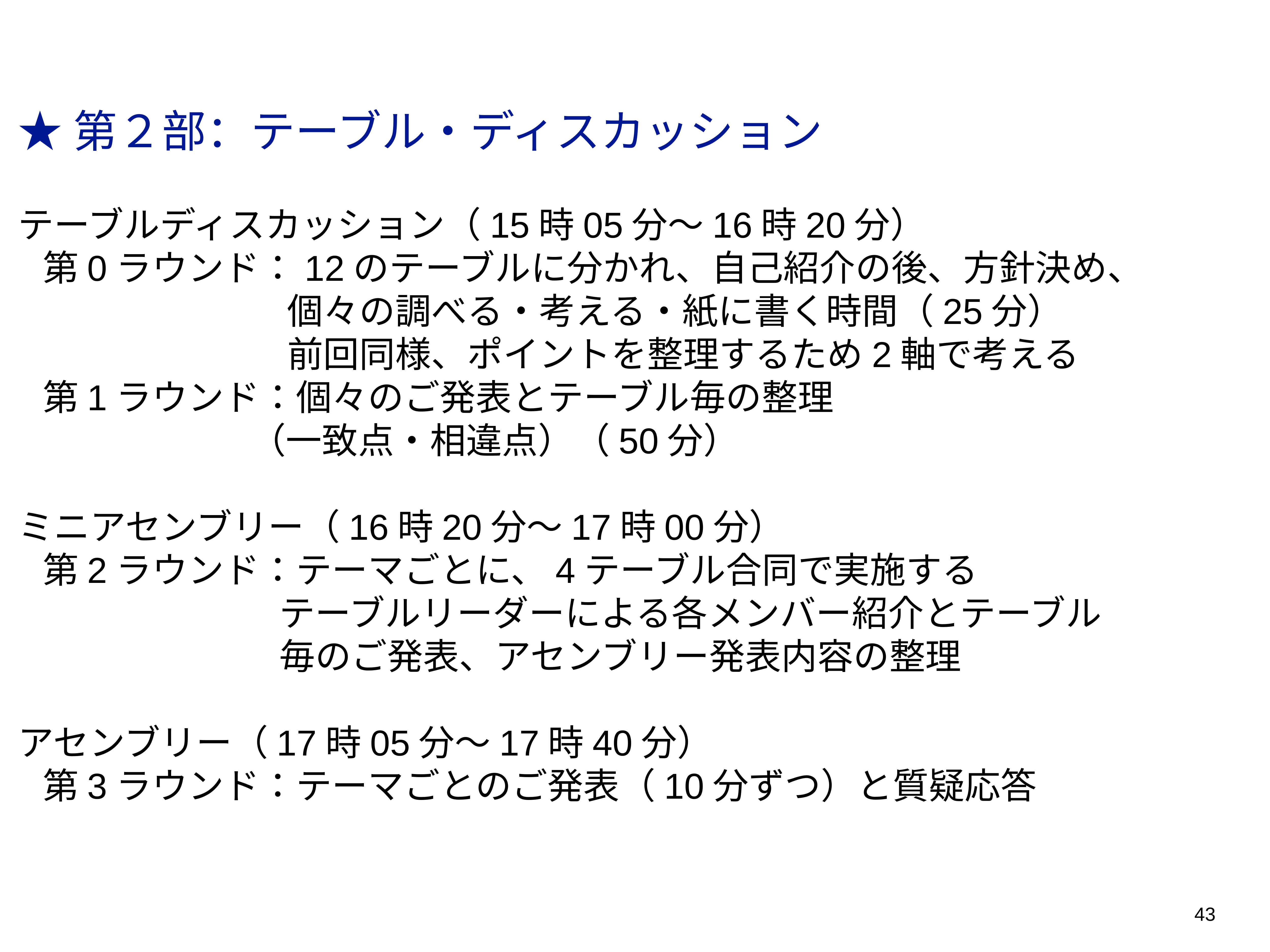

★第２部：テーブル・ディスカッション

テーブルディスカッション（15時05分〜16時20分）
  第0ラウンド：12のテーブルに分かれ、自己紹介の後、方針決め、
         　　　　　 個々の調べる・考える・紙に書く時間（25分）
         　　　　　 前回同様、ポイントを整理するため2軸で考える
  第1ラウンド：個々のご発表とテーブル毎の整理
　  　　　　　（一致点・相違点）（50分）

ミニアセンブリー（16時20分〜17時00分）
  第2ラウンド：テーマごとに、4テーブル合同で実施する
         　　　　　テーブルリーダーによる各メンバー紹介とテーブル
         　　　　　毎のご発表、アセンブリー発表内容の整理

アセンブリー（17時05分〜17時40分）
  第3ラウンド：テーマごとのご発表（10分ずつ）と質疑応答

43